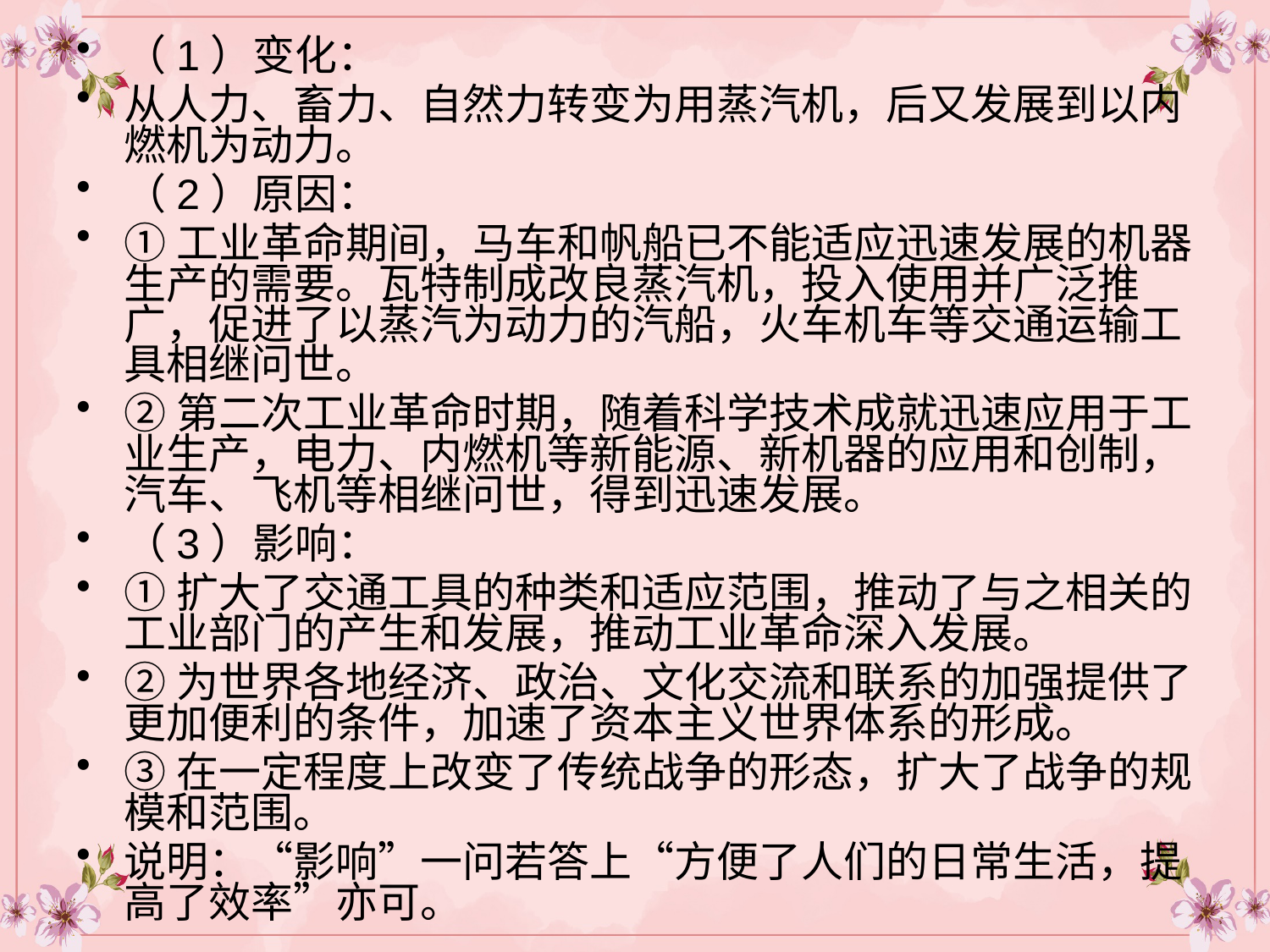

（1）变化：
从人力、畜力、自然力转变为用蒸汽机，后又发展到以内燃机为动力。
（2）原因：
①工业革命期间，马车和帆船已不能适应迅速发展的机器生产的需要。瓦特制成改良蒸汽机，投入使用并广泛推广，促进了以蒸汽为动力的汽船，火车机车等交通运输工具相继问世。
②第二次工业革命时期，随着科学技术成就迅速应用于工业生产，电力、内燃机等新能源、新机器的应用和创制，汽车、飞机等相继问世，得到迅速发展。
（3）影响：
①扩大了交通工具的种类和适应范围，推动了与之相关的工业部门的产生和发展，推动工业革命深入发展。
②为世界各地经济、政治、文化交流和联系的加强提供了更加便利的条件，加速了资本主义世界体系的形成。
③在一定程度上改变了传统战争的形态，扩大了战争的规模和范围。
说明：“影响”一问若答上“方便了人们的日常生活，提高了效率”亦可。